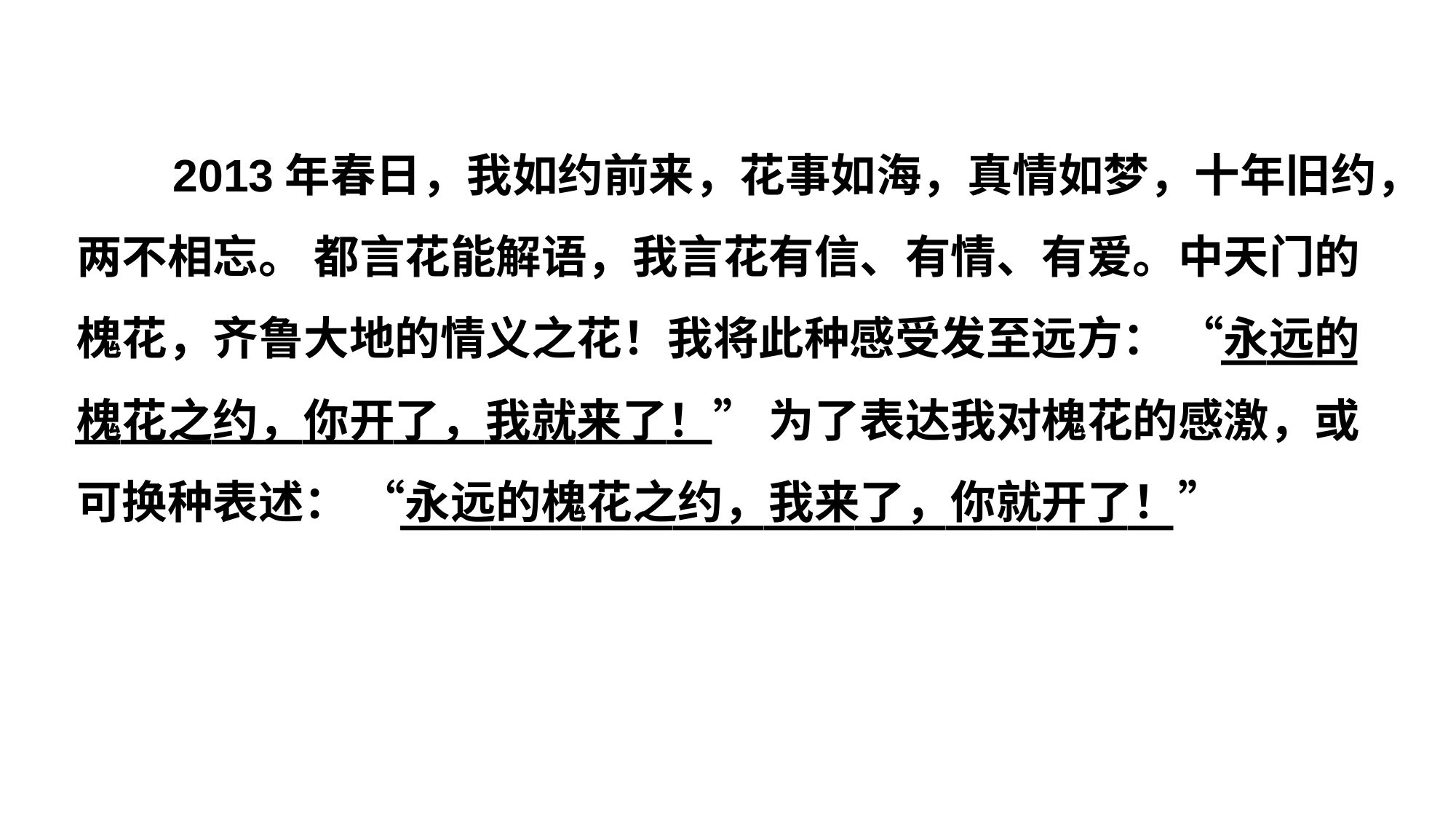

2013年春日，我如约前来，花事如海，真情如梦，十年旧约，两不相忘。 都言花能解语，我言花有信、有情、有爱。中天门的槐花，齐鲁大地的情义之花！我将此种感受发至远方： “永远的槐花之约，你开了，我就来了！” 为了表达我对槐花的感激，或可换种表述： “永远的槐花之约，我来了，你就开了！”
———
——————————————
—————————————————